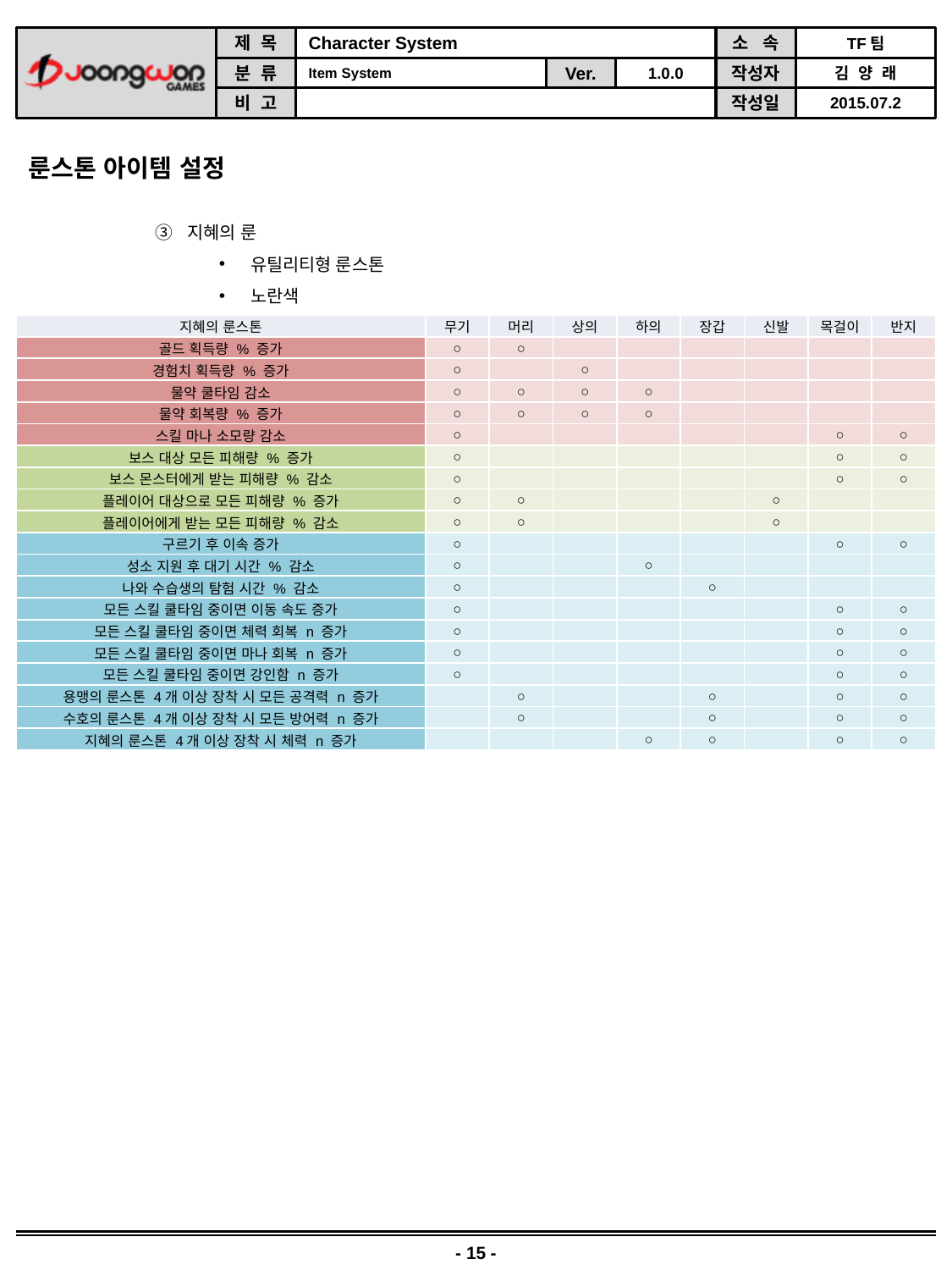

룬스톤 아이템 설정
지혜의 룬
유틸리티형 룬스톤
노란색
| 지혜의 룬스톤 | 무기 | 머리 | 상의 | 하의 | 장갑 | 신발 | 목걸이 | 반지 |
| --- | --- | --- | --- | --- | --- | --- | --- | --- |
| 골드 획득량 % 증가 | ○ | ○ |  |  |  |  |  |  |
| 경험치 획득량 % 증가 | ○ |  | ○ |  |  |  |  |  |
| 물약 쿨타임 감소 | ○ | ○ | ○ | ○ |  |  |  |  |
| 물약 회복량 % 증가 | ○ | ○ | ○ | ○ |  |  |  |  |
| 스킬 마나 소모량 감소 | ○ |  |  |  |  |  | ○ | ○ |
| 보스 대상 모든 피해량 % 증가 | ○ |  |  |  |  |  | ○ | ○ |
| 보스 몬스터에게 받는 피해량 % 감소 | ○ |  |  |  |  |  | ○ | ○ |
| 플레이어 대상으로 모든 피해량 % 증가 | ○ | ○ |  |  |  | ○ |  |  |
| 플레이어에게 받는 모든 피해량 % 감소 | ○ | ○ |  |  |  | ○ |  |  |
| 구르기 후 이속 증가 | ○ |  |  |  |  |  | ○ | ○ |
| 성소 지원 후 대기 시간 % 감소 | ○ |  |  | ○ |  |  |  |  |
| 나와 수습생의 탐험 시간 % 감소 | ○ |  |  |  | ○ |  |  |  |
| 모든 스킬 쿨타임 중이면 이동 속도 증가 | ○ |  |  |  |  |  | ○ | ○ |
| 모든 스킬 쿨타임 중이면 체력 회복 n 증가 | ○ |  |  |  |  |  | ○ | ○ |
| 모든 스킬 쿨타임 중이면 마나 회복 n 증가 | ○ |  |  |  |  |  | ○ | ○ |
| 모든 스킬 쿨타임 중이면 강인함 n 증가 | ○ |  |  |  |  |  | ○ | ○ |
| 용맹의 룬스톤 4개 이상 장착 시 모든 공격력 n 증가 |  | ○ |  |  | ○ |  | ○ | ○ |
| 수호의 룬스톤 4개 이상 장착 시 모든 방어력 n 증가 |  | ○ |  |  | ○ |  | ○ | ○ |
| 지혜의 룬스톤 4개 이상 장착 시 체력 n 증가 |  |  |  | ○ | ○ |  | ○ | ○ |
- 15 -